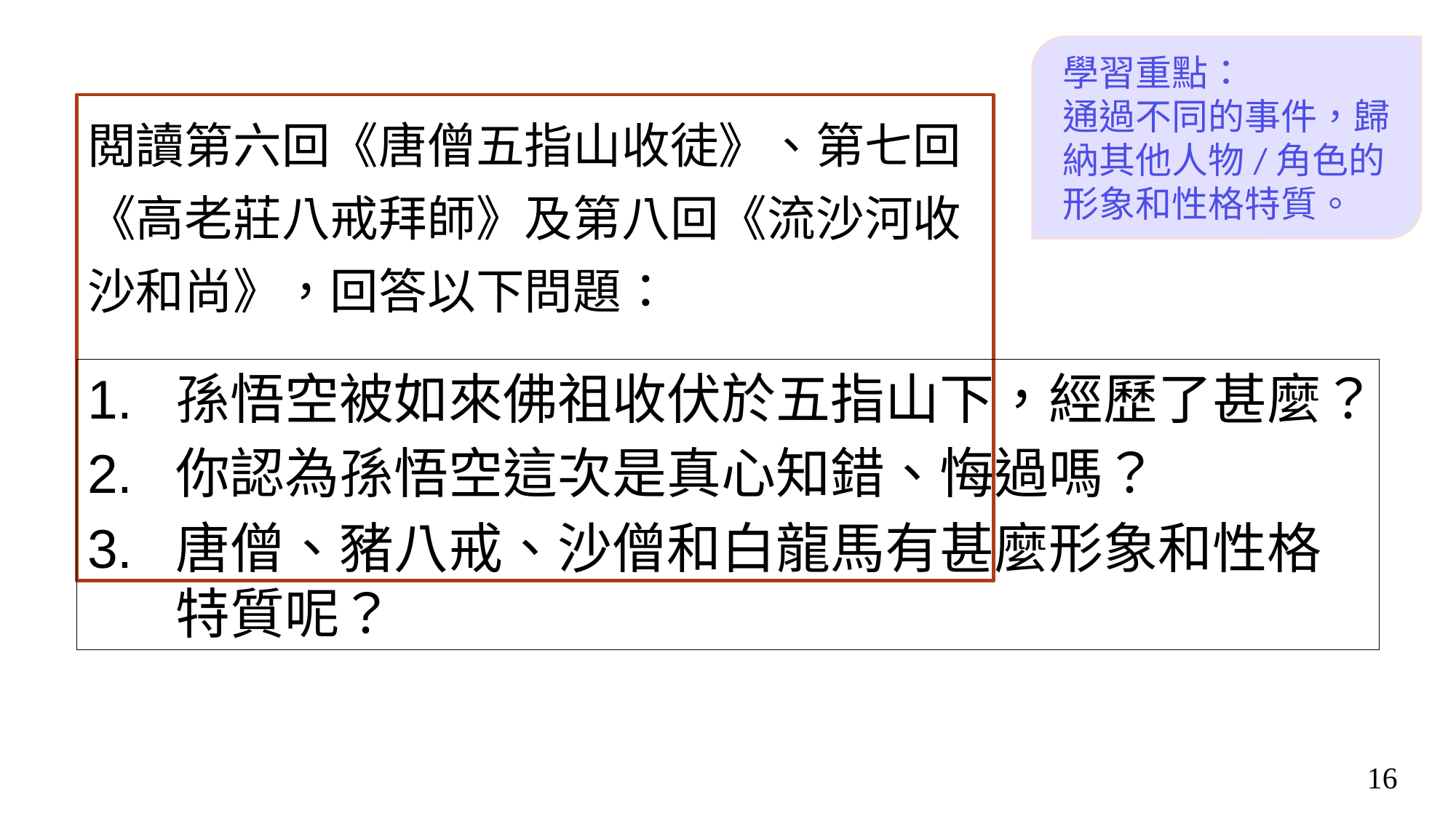

學習重點：
通過不同的事件，歸納其他人物/角色的形象和性格特質。
閲讀第六回《唐僧五指山收徒》、第七回《高老莊八戒拜師》及第八回《流沙河收沙和尚》，回答以下問題：
孫悟空被如來佛祖收伏於五指山下，經歷了甚麼？
你認為孫悟空這次是真心知錯、悔過嗎？
唐僧、豬八戒、沙僧和白龍馬有甚麼形象和性格特質呢？
16